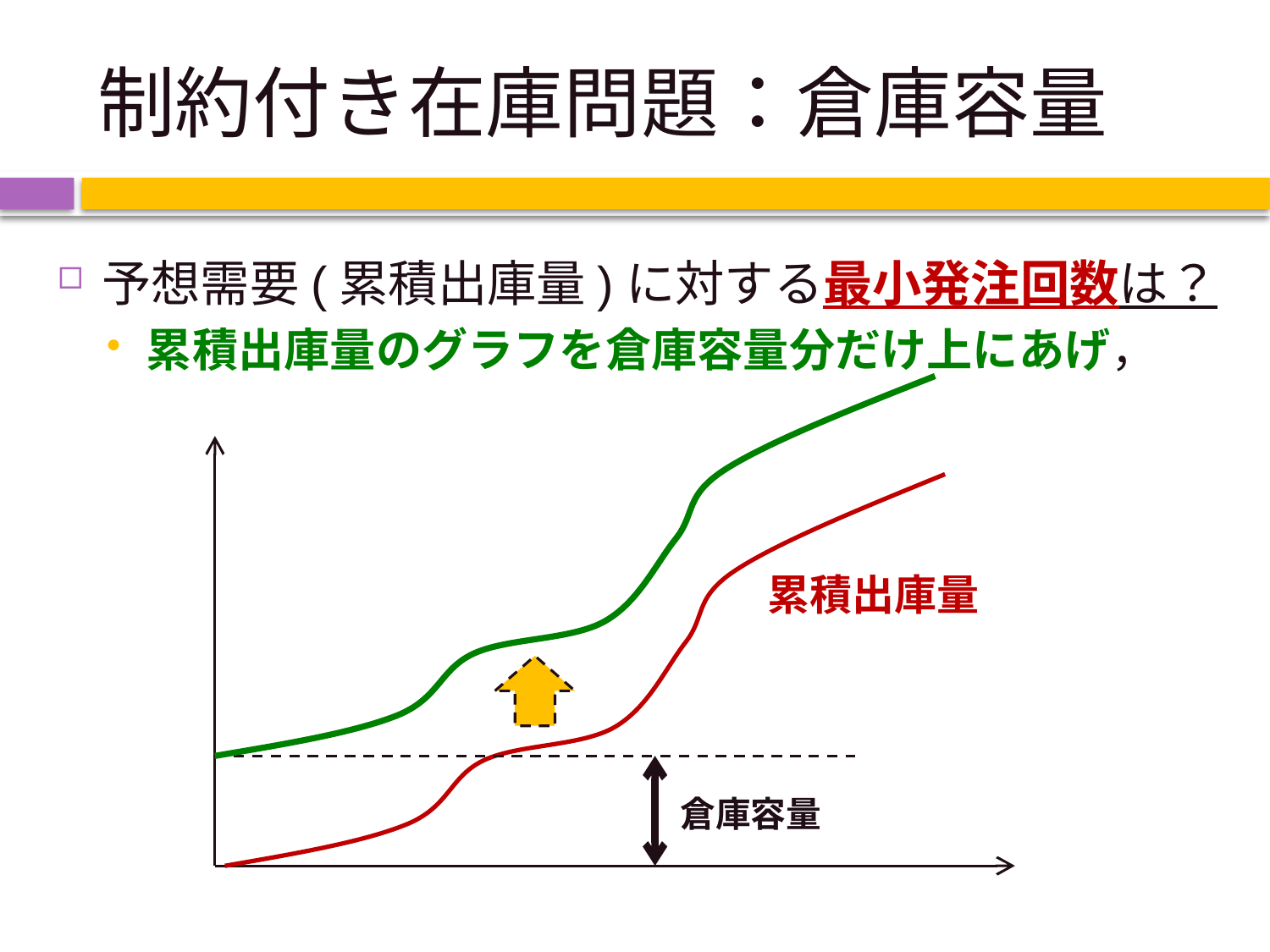

# 制約付き在庫問題：倉庫容量
予想需要(累積出庫量)に対する最小発注回数は？
累積出庫量のグラフを倉庫容量分だけ上にあげ，

累積出庫量

倉庫容量